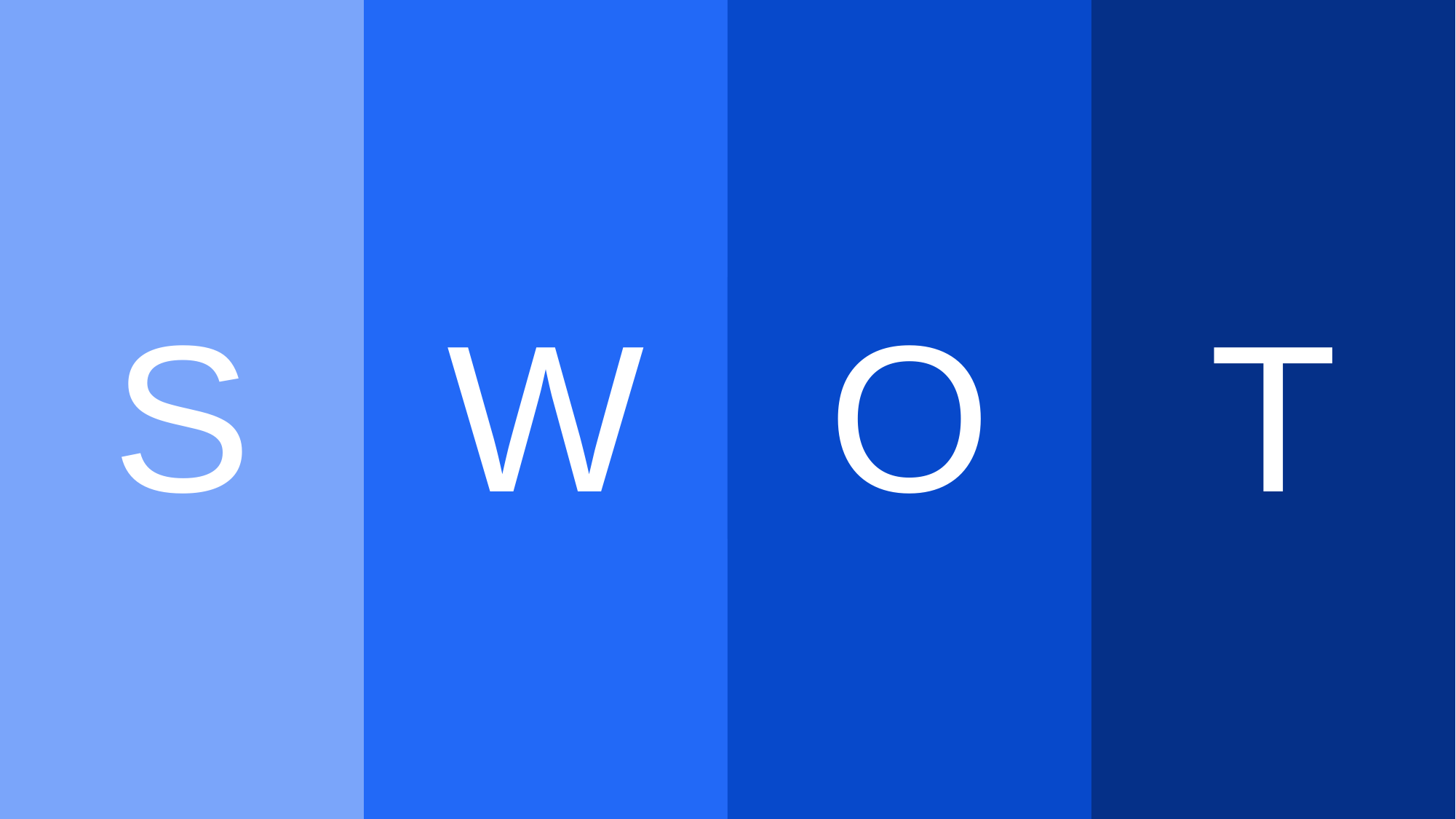

S

W

O

T

S
W
O
T
Strength
Weakness
Opportunities
Threats
안녕하세요 미스터
피피티입니다. 저는 SNS에서
피피티 디자인 관련 내용을
안녕하세요 미스터
피피티입니다. 저는 SNS에서
피피티 디자인 관련 내용을
안녕하세요 미스터
피피티입니다. 저는 SNS에서
피피티 디자인 관련 내용을
안녕하세요 미스터
피피티입니다. 저는 SNS에서
피피티 디자인 관련 내용을